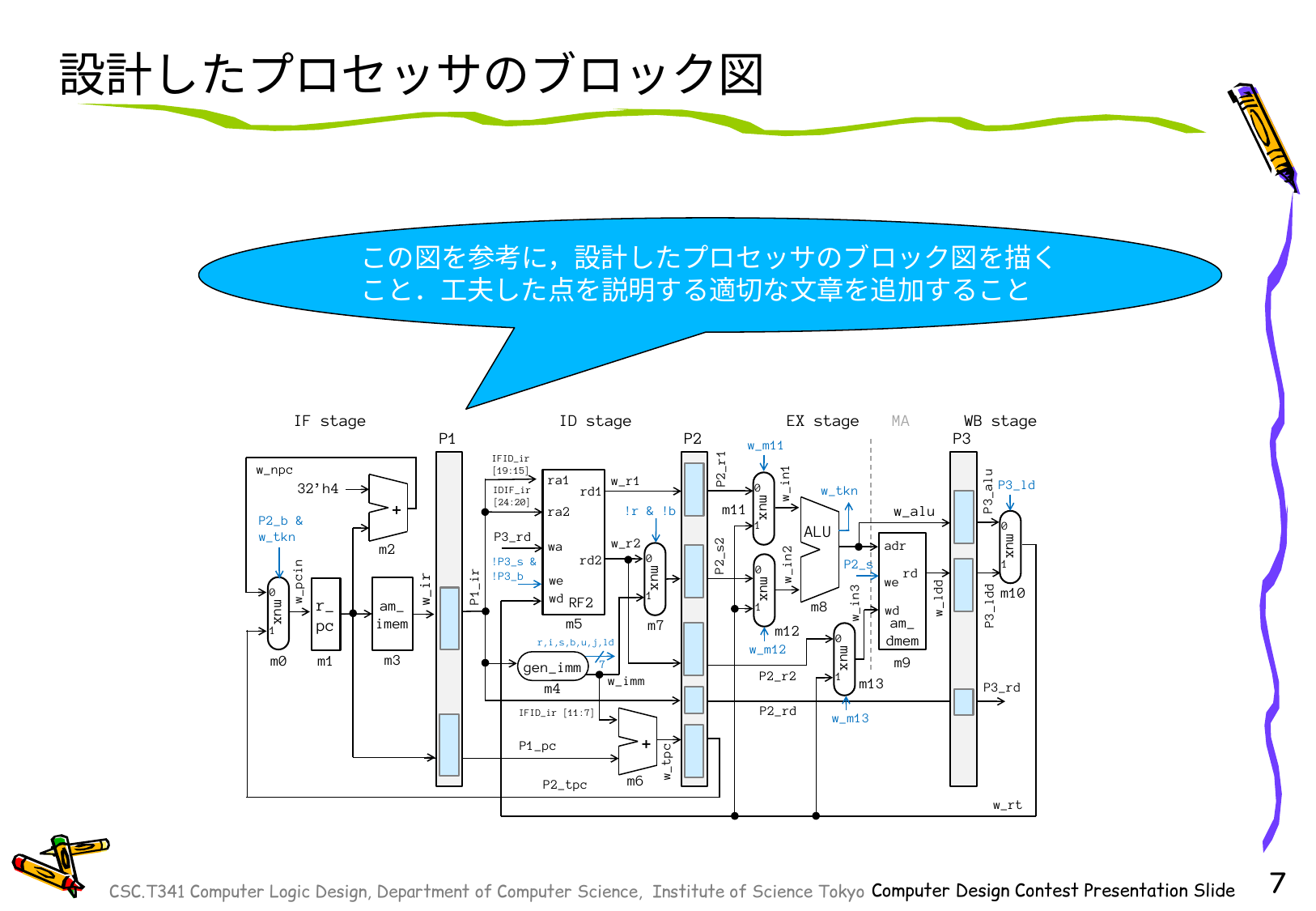

# 設計したプロセッサのブロック図

この図を参考に，設計したプロセッサのブロック図を描くこと．工夫した点を説明する適切な文章を追加すること
WB stage
 MA
ID stage
EX stage
IF stage
P3
P2
P1
w_m11

IFID_ir
[19:15]

w_npc
P2_r1

ra1

w_r1

0
mux
1
+
w_in1
P3_alu
P3_ld
rd1
32’h4
w_tkn
IDIF_ir
[24:20]

ra2
m11
w_alu
!r & !b

0
mux
1
P2_b &
w_tkn
ALU
P3_rd
adr
wa

w_r2
m2

0
mux
1

rd2
P2_s2
!P3_s &
!P3_b

0
mux
1
P2_s
w_in2

rd

we
we
32
w_pcin

0
mux
1
am_
imem
r_
pc
P1_ir
w_ir
m10
wd
w_ldd
RF2

P3_ldd
w_in3
wd
m8

am_
dmem
m5
m7
m12

0
mux
1
r,i,s,b,u,j,ld
w_m12
m3
m0
m1
gen_imm
m9
7

P2_r2

w_imm
m13
P3_rd
m4

P2_rd
IFID_ir [11:7]
+
w_m13

P1_pc
w_tpc
m6
P2_tpc
w_rt

7